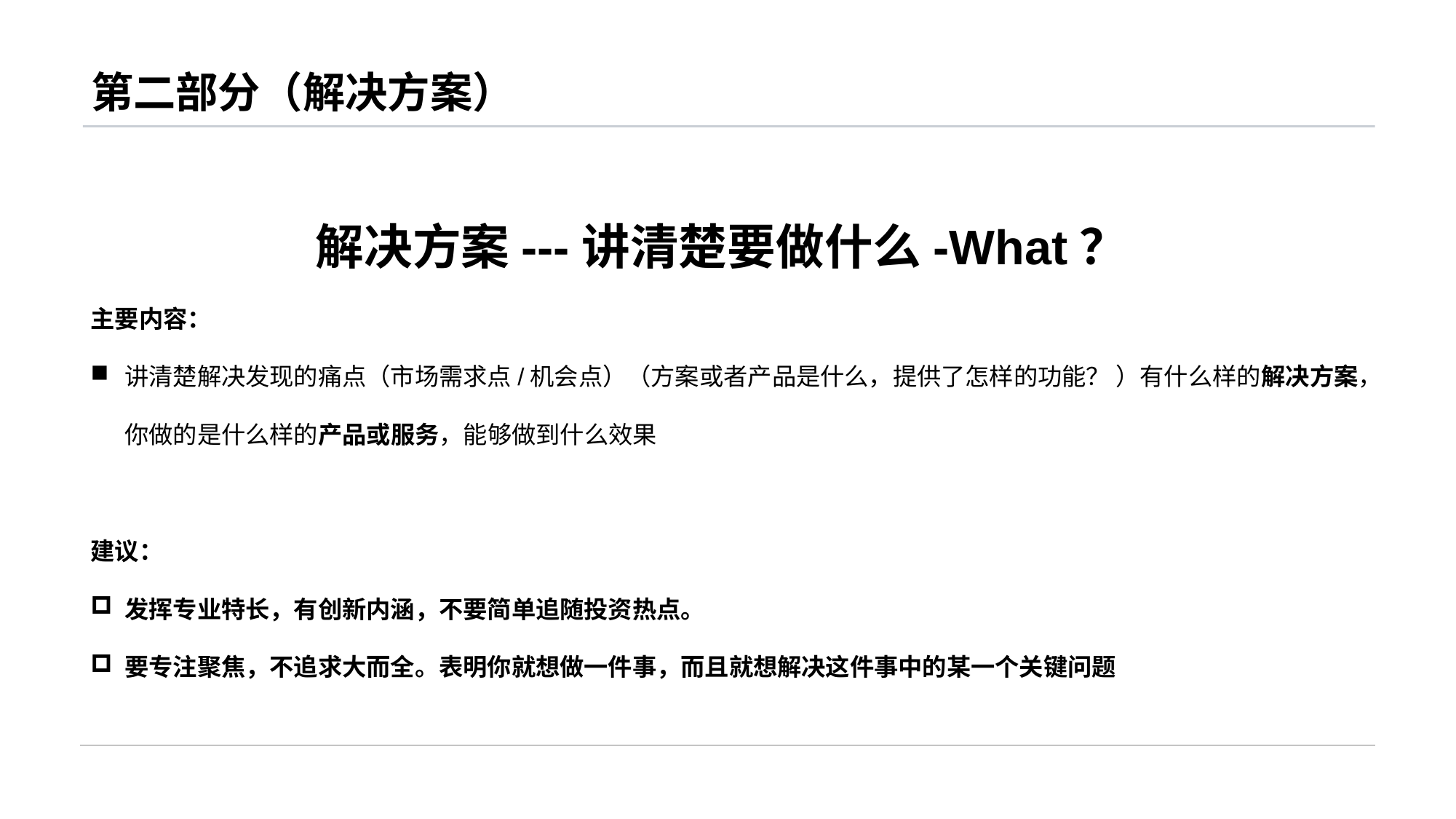

# 第二部分（解决方案）
解决方案---讲清楚要做什么-What？
主要内容：
讲清楚解决发现的痛点（市场需求点/机会点）（方案或者产品是什么，提供了怎样的功能？ ）有什么样的解决方案，你做的是什么样的产品或服务，能够做到什么效果

建议：
发挥专业特长，有创新内涵，不要简单追随投资热点。
要专注聚焦，不追求大而全。表明你就想做一件事，而且就想解决这件事中的某一个关键问题
6